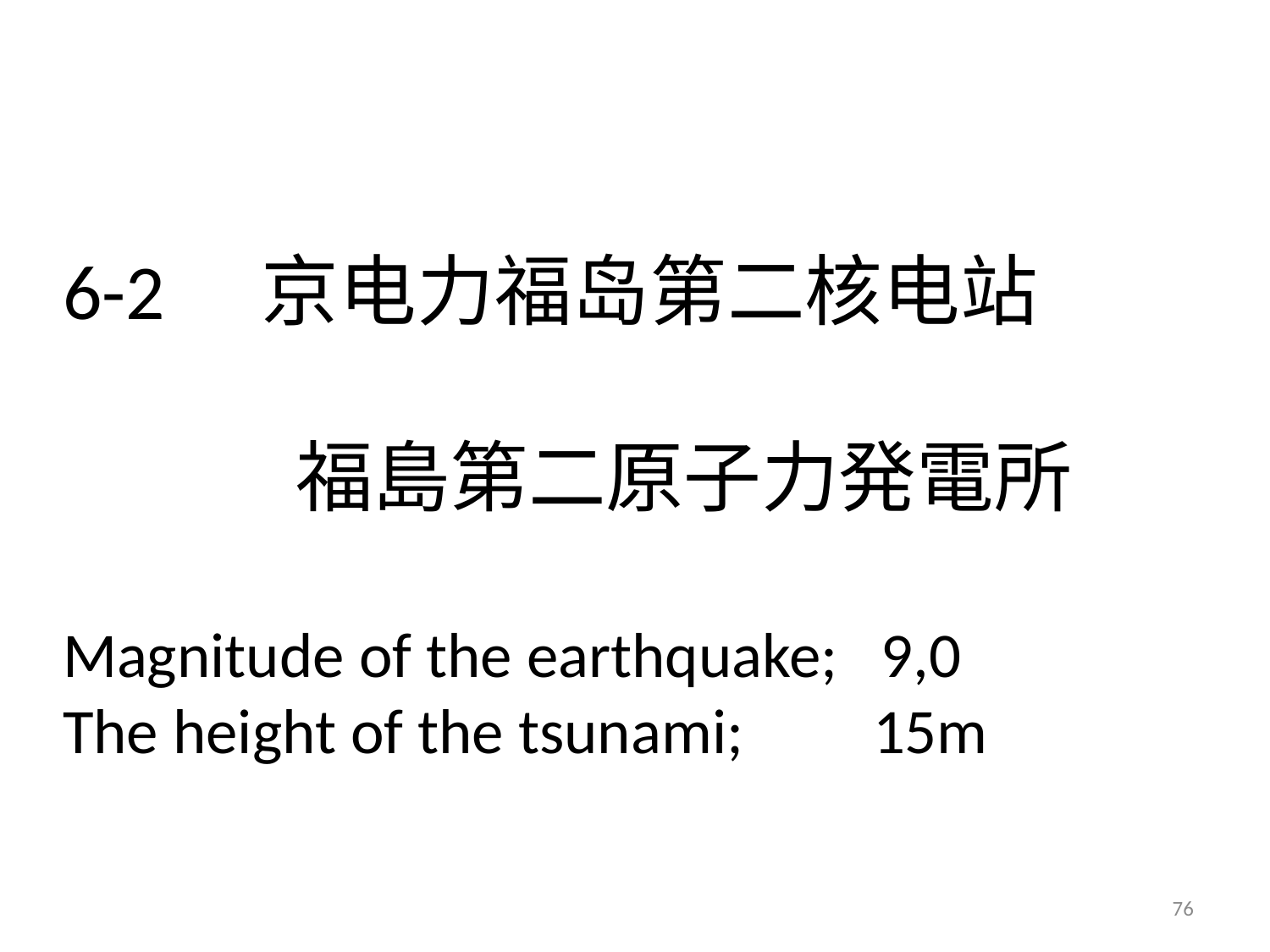

6-2　京电力福岛第二核电站

　　　福島第二原子力発電所

Magnitude of the earthquake;   9,0
The height of the tsunami;         15m
76